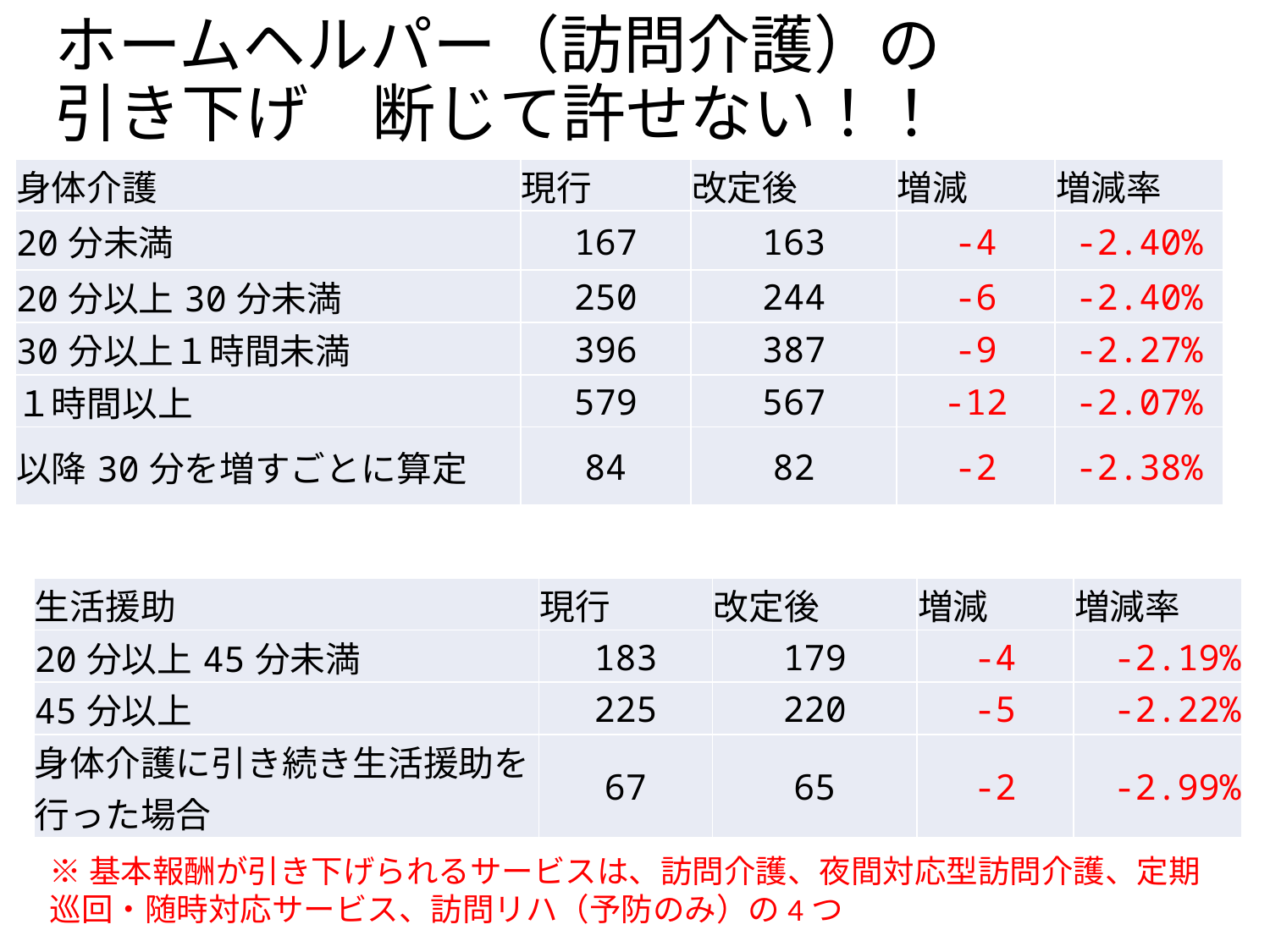

# ホームヘルパー（訪問介護）の 引き下げ　断じて許せない！！
| 身体介護 | 現行 | 改定後 | 増減 | 増減率 |
| --- | --- | --- | --- | --- |
| 20分未満 | 167 | 163 | -4 | -2.40% |
| 20分以上30分未満 | 250 | 244 | -6 | -2.40% |
| 30分以上１時間未満 | 396 | 387 | -9 | -2.27% |
| １時間以上 | 579 | 567 | -12 | -2.07% |
| 以降30分を増すごとに算定 | 84 | 82 | -2 | -2.38% |
| 生活援助 | 現行 | 改定後 | 増減 | 増減率 |
| --- | --- | --- | --- | --- |
| 20分以上45分未満 | 183 | 179 | -4 | -2.19% |
| 45分以上 | 225 | 220 | -5 | -2.22% |
| 身体介護に引き続き生活援助を行った場合 | 67 | 65 | -2 | -2.99% |
※基本報酬が引き下げられるサービスは、訪問介護、夜間対応型訪問介護、定期巡回・随時対応サービス、訪問リハ（予防のみ）の4つ